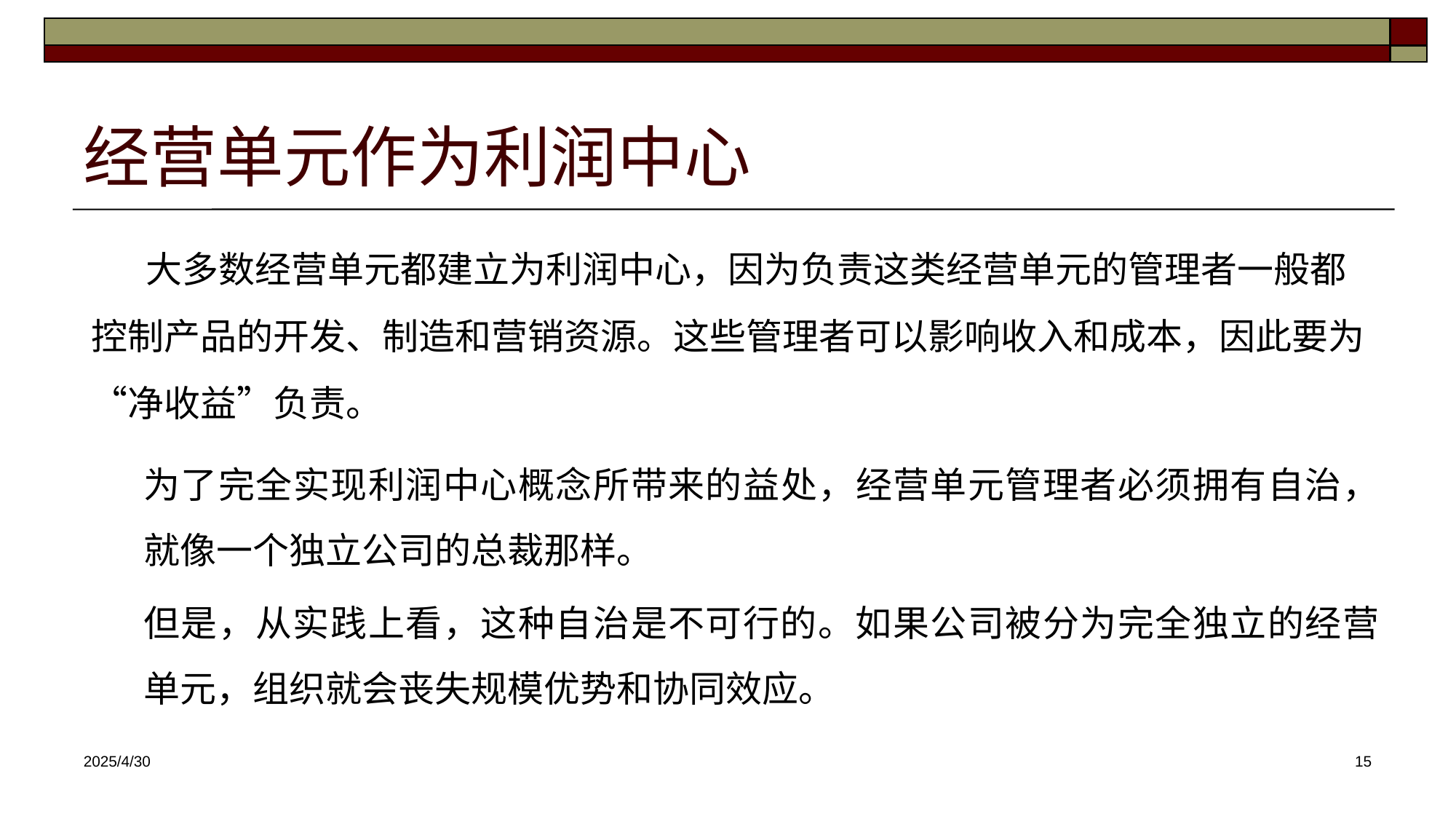

# 经营单元作为利润中心
大多数经营单元都建立为利润中心，因为负责这类经营单元的管理者一般都控制产品的开发、制造和营销资源。这些管理者可以影响收入和成本，因此要为“净收益”负责。
为了完全实现利润中心概念所带来的益处，经营单元管理者必须拥有自治，就像一个独立公司的总裁那样。
但是，从实践上看，这种自治是不可行的。如果公司被分为完全独立的经营单元，组织就会丧失规模优势和协同效应。
2025/4/30
15